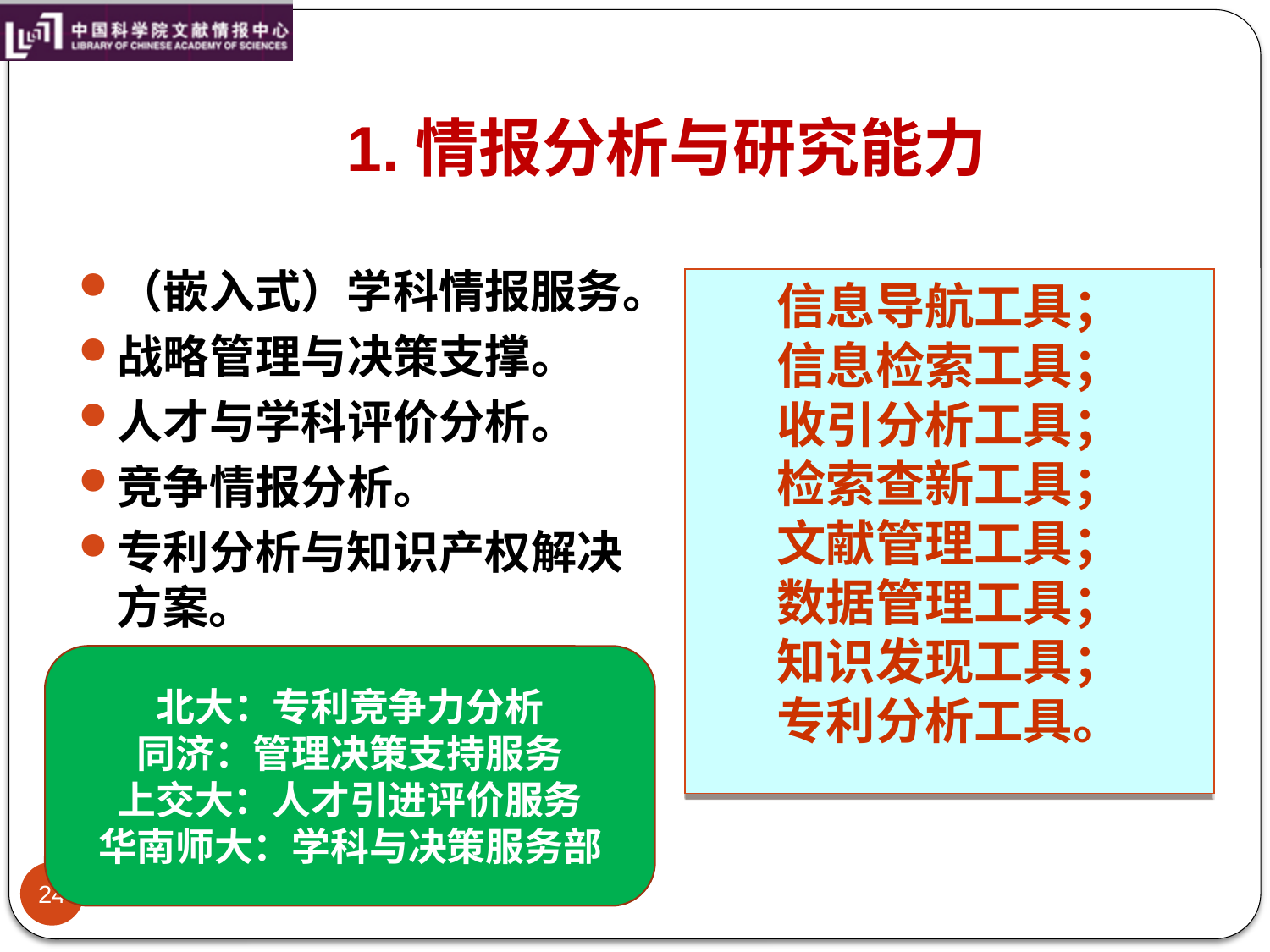

# 1.情报分析与研究能力
（嵌入式）学科情报服务。
战略管理与决策支撑。
人才与学科评价分析。
竞争情报分析。
专利分析与知识产权解决方案。
信息导航工具；
信息检索工具；
收引分析工具；
检索查新工具；
文献管理工具；
数据管理工具；
知识发现工具；
专利分析工具。

北大：专利竞争力分析
同济：管理决策支持服务
上交大：人才引进评价服务
华南师大：学科与决策服务部

24